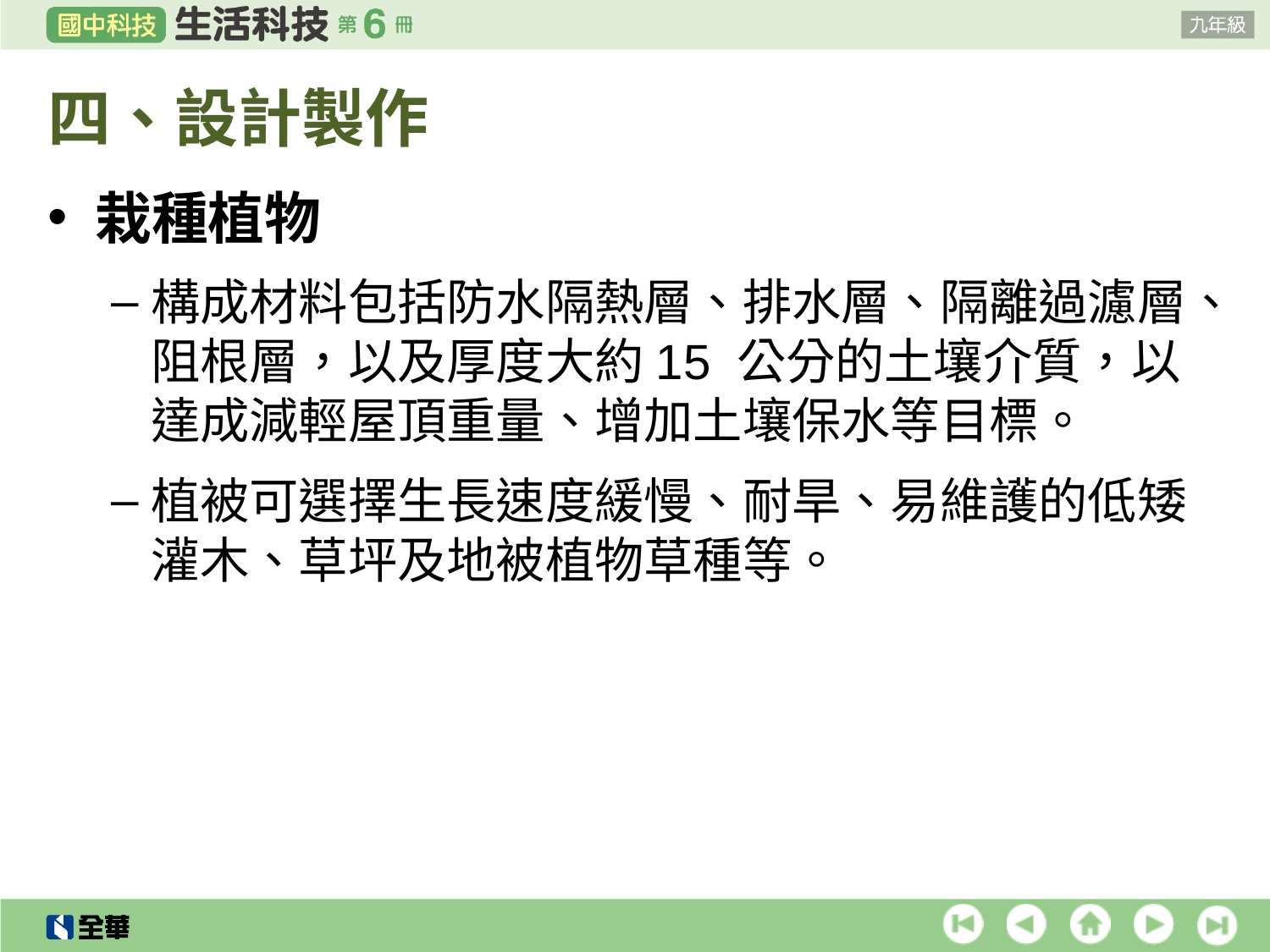

# 四、設計製作
栽種植物
構成材料包括防水隔熱層、排水層、隔離過濾層、阻根層，以及厚度大約15 公分的土壤介質，以達成減輕屋頂重量、增加土壤保水等目標。
植被可選擇生長速度緩慢、耐旱、易維護的低矮灌木、草坪及地被植物草種等。